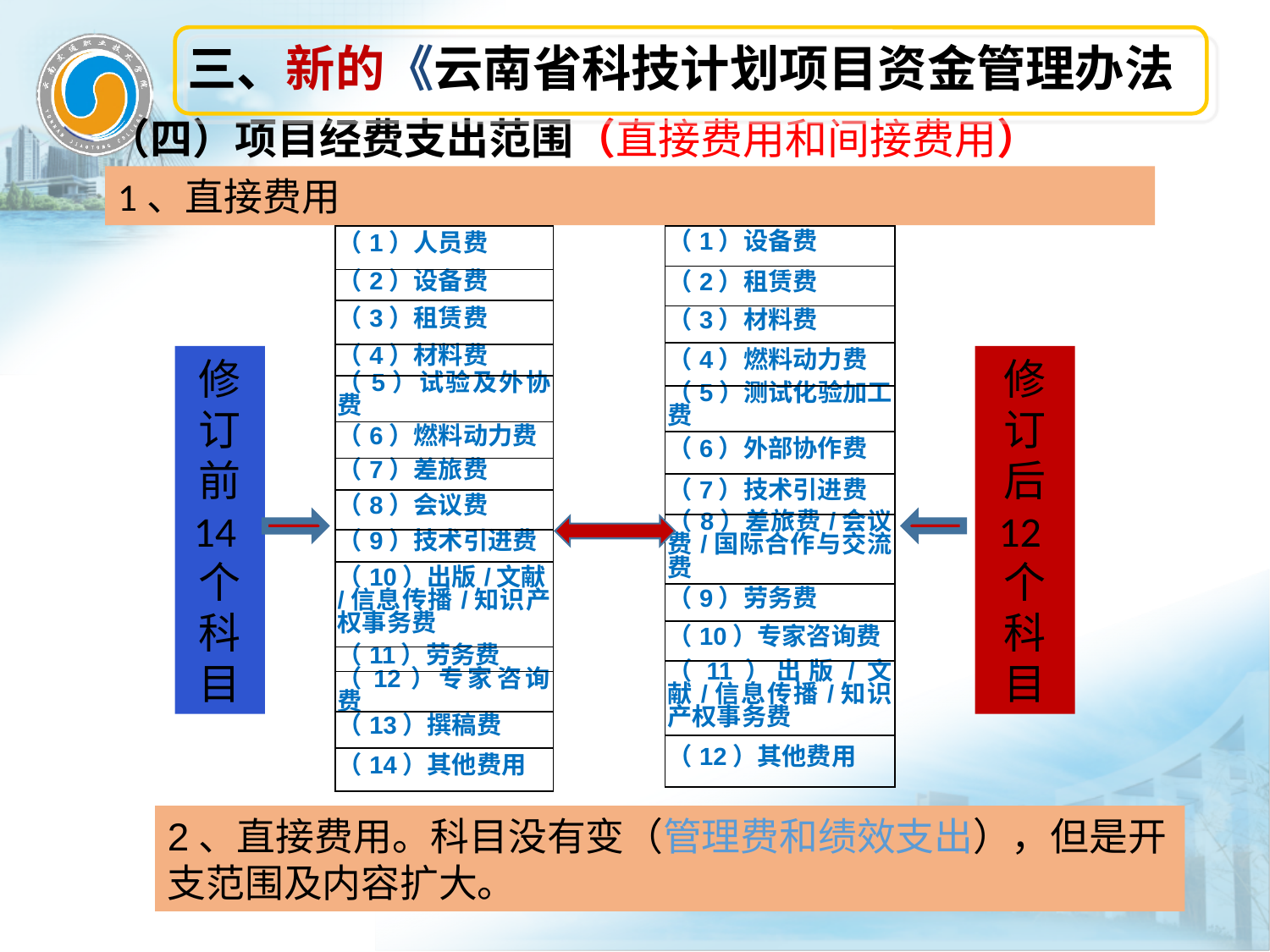

三、新的《云南省科技计划项目资金管理办法

（四）项目经费支出范围（直接费用和间接费用）
1、直接费用
| （1）设备费 |
| --- |
| （2）租赁费 |
| （3）材料费 |
| （4）燃料动力费 |
| （5）测试化验加工费 |
| （6）外部协作费 |
| （7）技术引进费 |
| （8）差旅费/会议费/国际合作与交流费 |
| （9）劳务费 |
| （10）专家咨询费 |
| （11）出版/文献/信息传播/知识产权事务费 |
| （12）其他费用 |
| （1）人员费 |
| --- |
| （2）设备费 |
| （3）租赁费 |
| （4）材料费 |
| （5）试验及外协费 |
| （6）燃料动力费 |
| （7）差旅费 |
| （8）会议费 |
| （9）技术引进费 |
| （10）出版/文献/信息传播/知识产权事务费 |
| （11）劳务费 |
| （12）专家咨询费 |
| （13）撰稿费 |
| （14）其他费用 |
修订前
14个科目
修订后
12个科目

2、直接费用。科目没有变（管理费和绩效支出），但是开支范围及内容扩大。